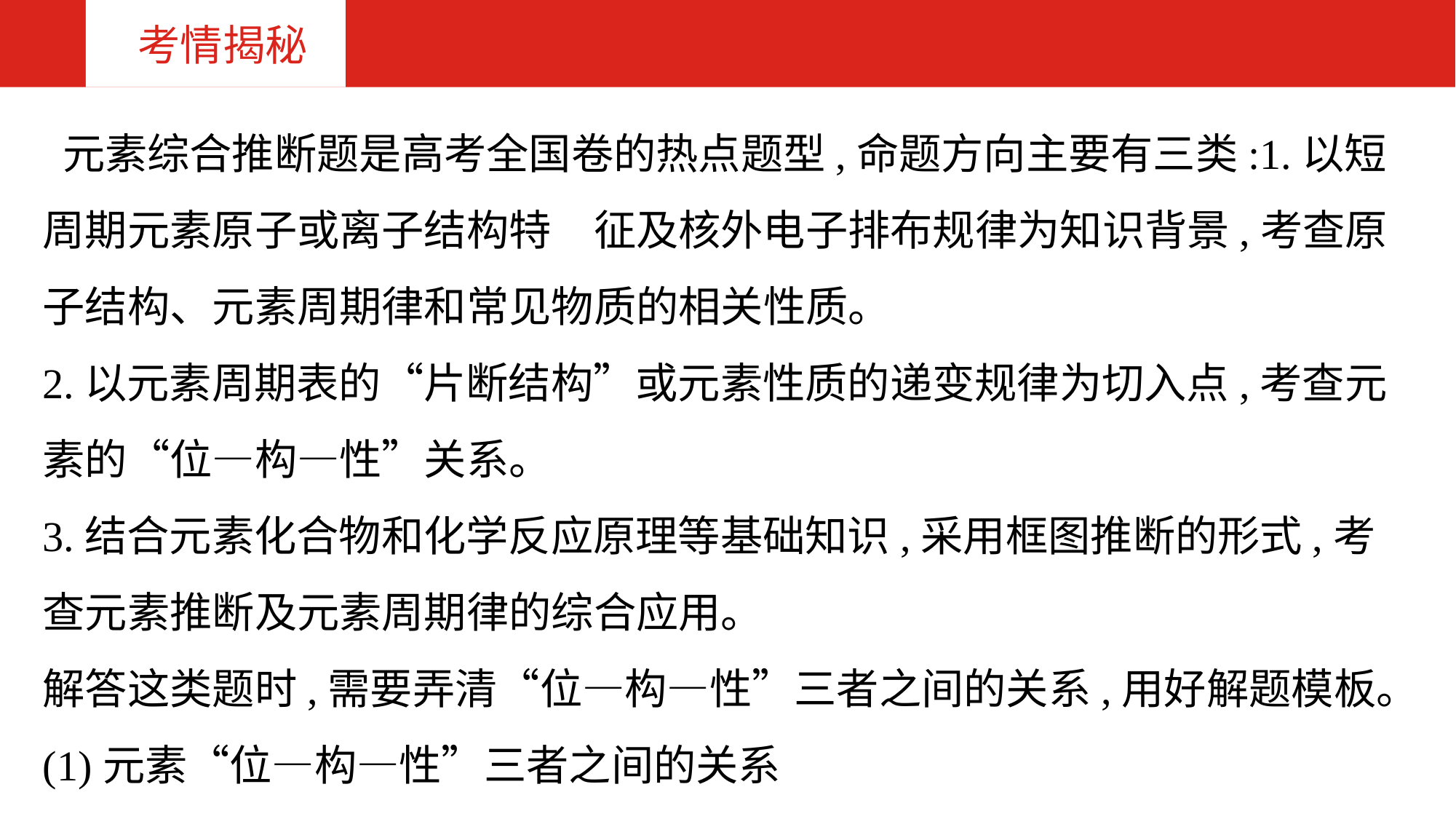

考情揭秘
考情揭秘

 元素综合推断题是高考全国卷的热点题型,命题方向主要有三类:1.以短周期元素原子或离子结构特　征及核外电子排布规律为知识背景,考查原子结构、元素周期律和常见物质的相关性质。
2.以元素周期表的“片断结构”或元素性质的递变规律为切入点,考查元素的“位—构—性”关系。
3.结合元素化合物和化学反应原理等基础知识,采用框图推断的形式,考查元素推断及元素周期律的综合应用。
解答这类题时,需要弄清“位—构—性”三者之间的关系,用好解题模板。
(1)元素“位—构—性”三者之间的关系